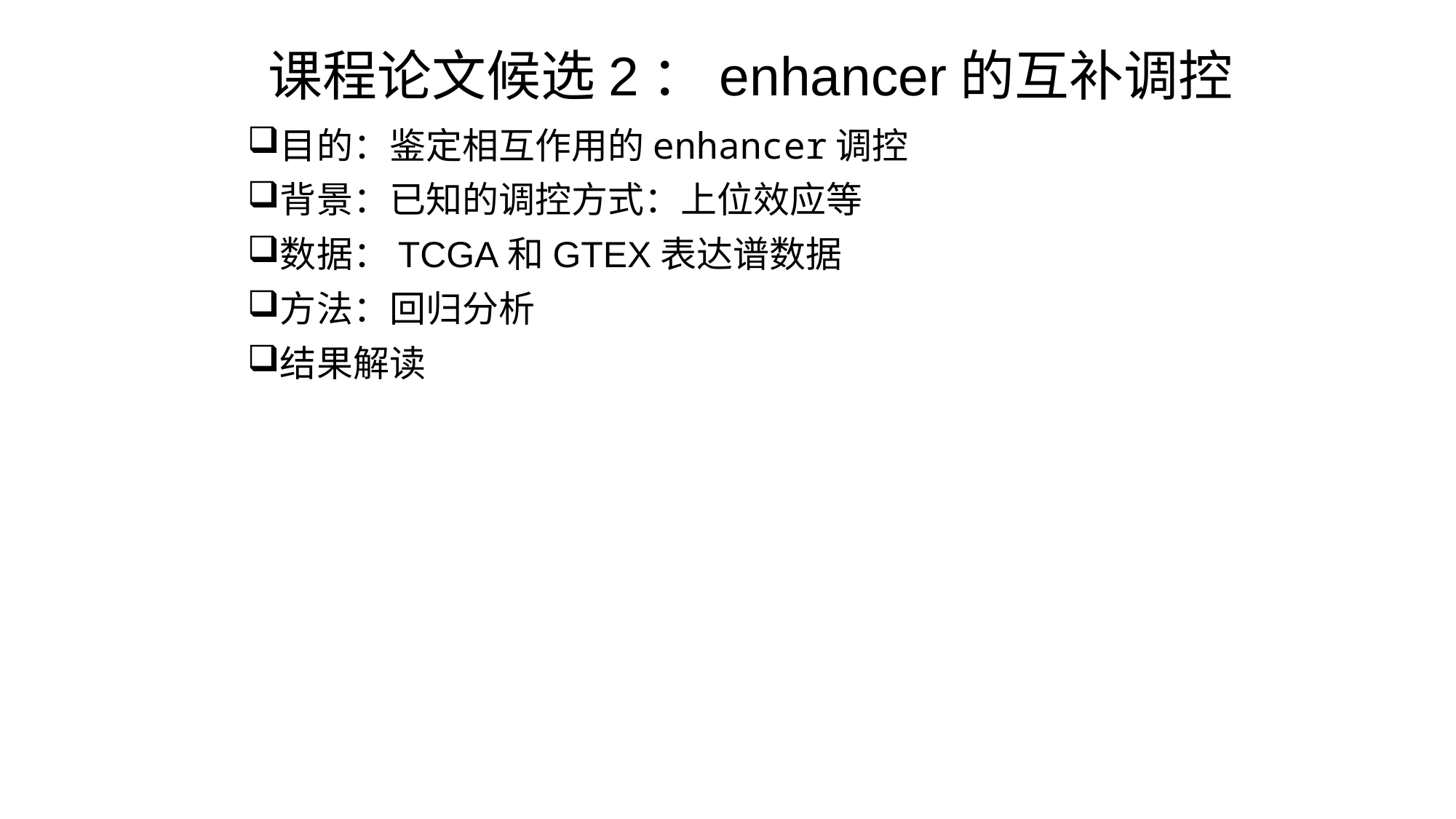

# 课程论文候选2：enhancer的互补调控
目的：鉴定相互作用的enhancer调控
背景：已知的调控方式：上位效应等
数据：TCGA和GTEX表达谱数据
方法：回归分析
结果解读